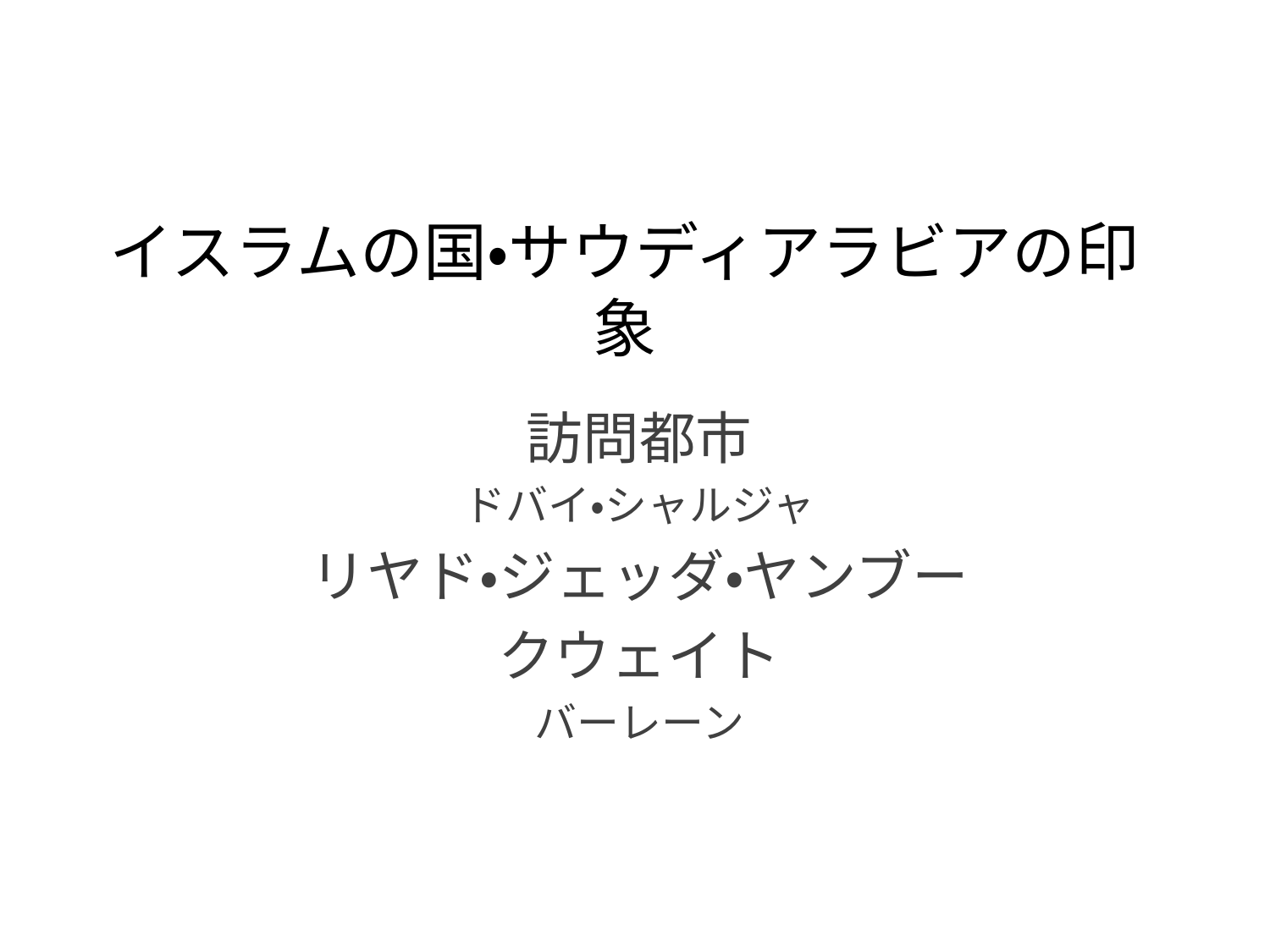

# イスラムの国・サウディアラビアの印象
訪問都市
ドバイ・シャルジャ
リヤド・ジェッダ・ヤンブー
クウェイト
バーレーン